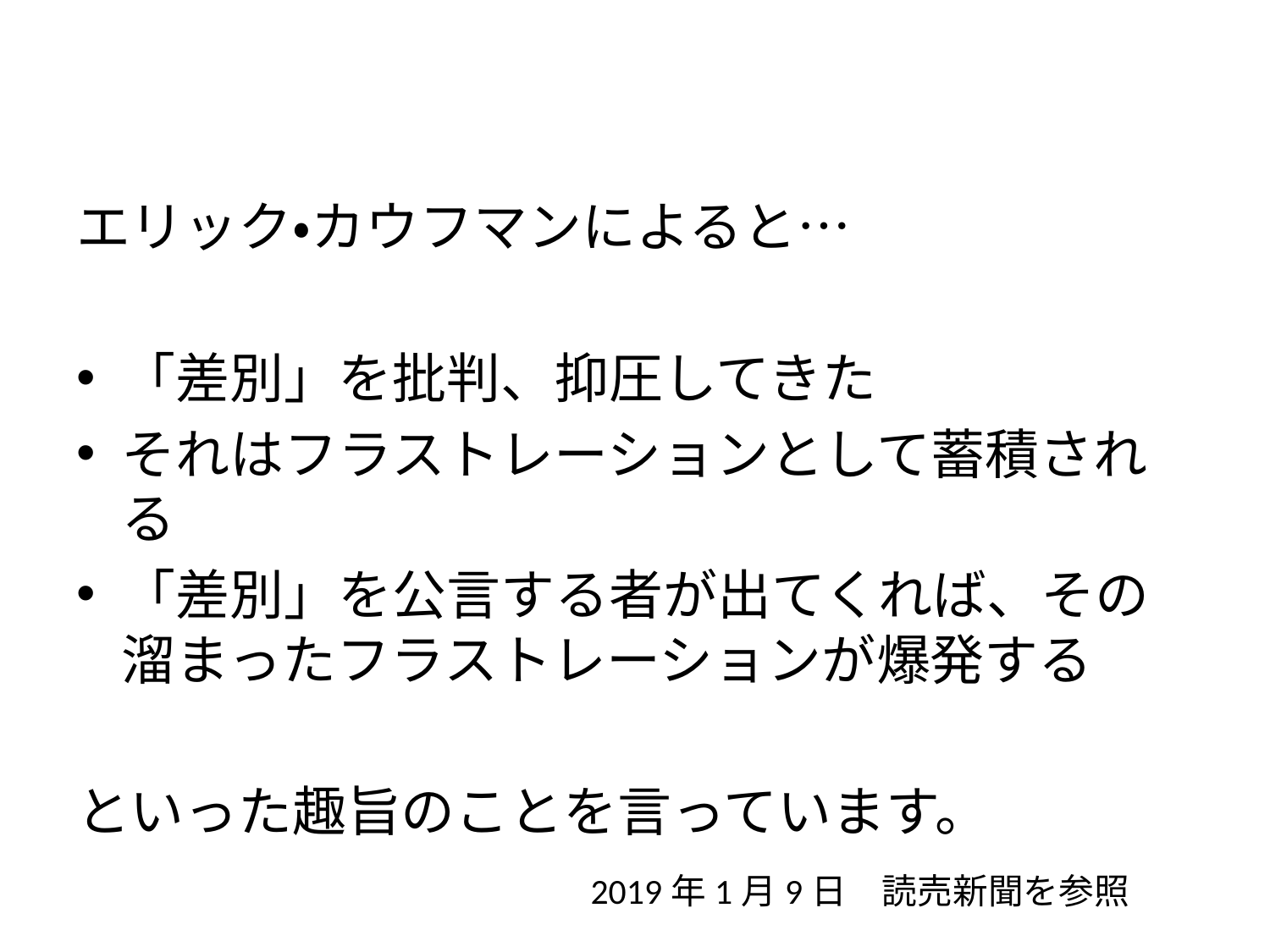

エリック・カウフマンによると…

「差別」を批判、抑圧してきた
それはフラストレーションとして蓄積される
「差別」を公言する者が出てくれば、その溜まったフラストレーションが爆発する

といった趣旨のことを言っています。
# 2019年1月9日　読売新聞を参照